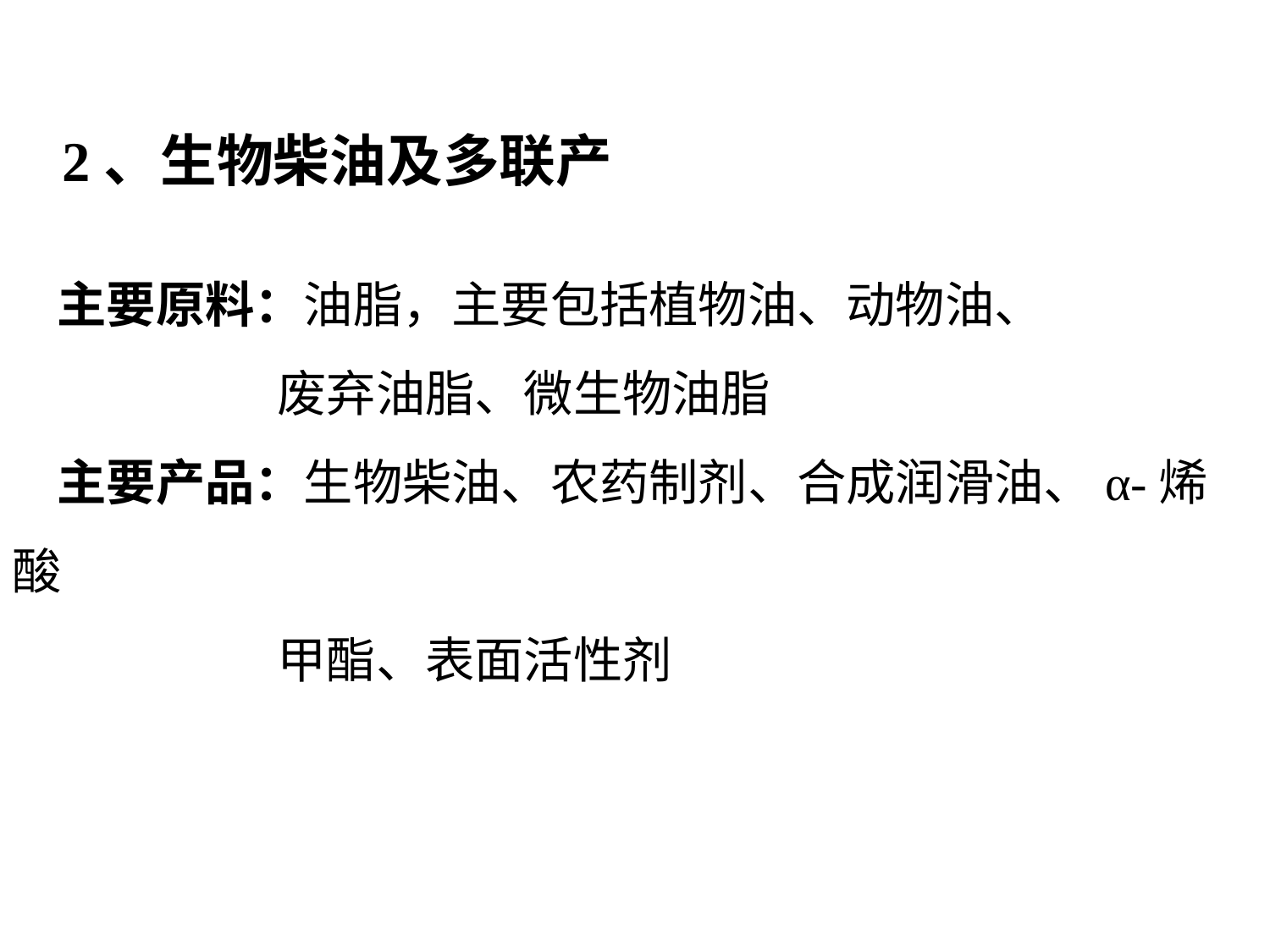

2、生物柴油及多联产
   主要原料：油脂，主要包括植物油、动物油、
                       废弃油脂、微生物油脂
   主要产品：生物柴油、农药制剂、合成润滑油、α-烯酸
                       甲酯、表面活性剂